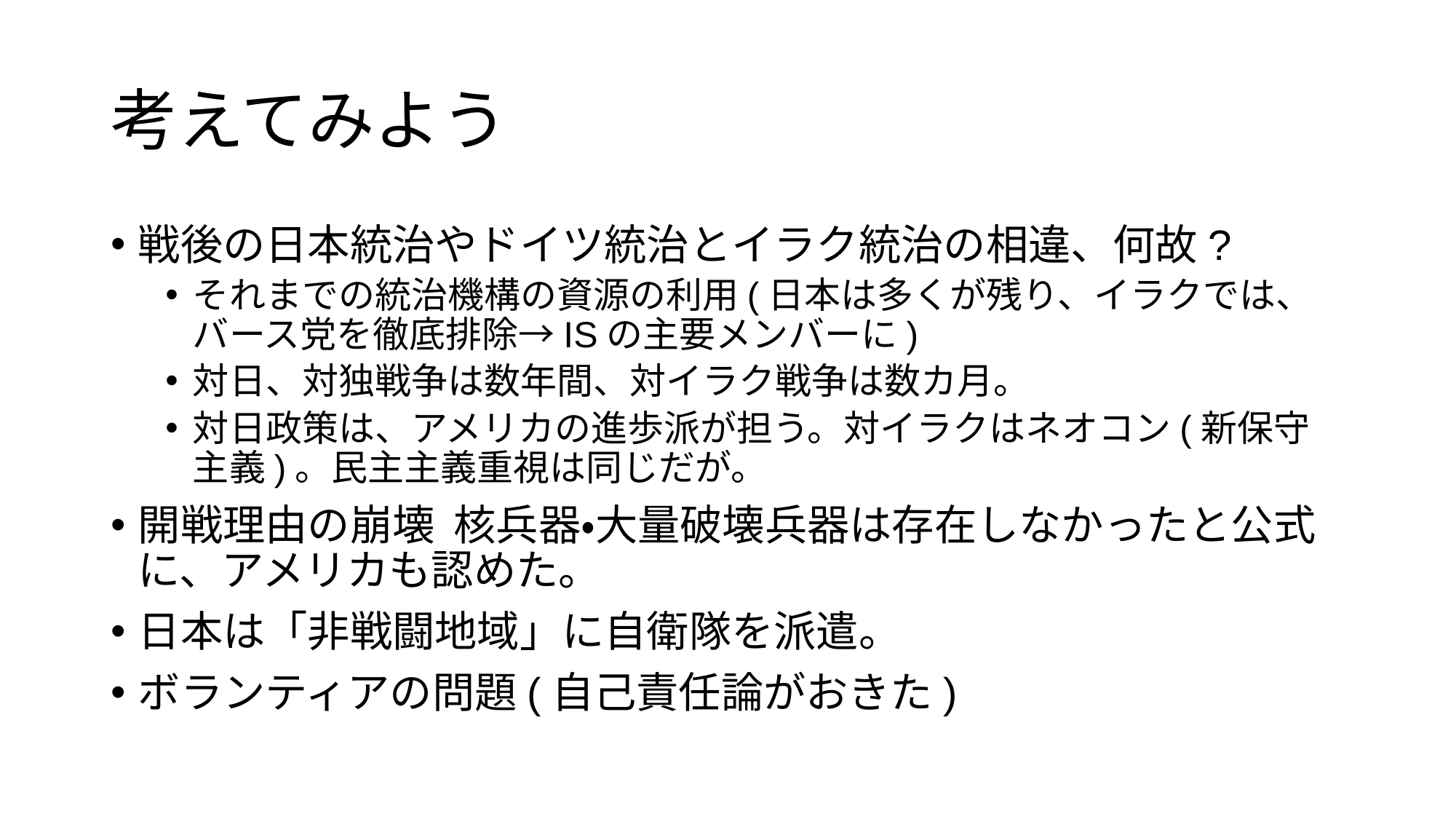

# 考えてみよう
戦後の日本統治やドイツ統治とイラク統治の相違、何故?
それまでの統治機構の資源の利用(日本は多くが残り、イラクでは、バース党を徹底排除→ISの主要メンバーに)
対日、対独戦争は数年間、対イラク戦争は数カ月。
対日政策は、アメリカの進歩派が担う。対イラクはネオコン(新保守主義)。民主主義重視は同じだが。
開戦理由の崩壊  核兵器・大量破壊兵器は存在しなかったと公式に、アメリカも認めた。
日本は「非戦闘地域」に自衛隊を派遣。
ボランティアの問題(自己責任論がおきた)